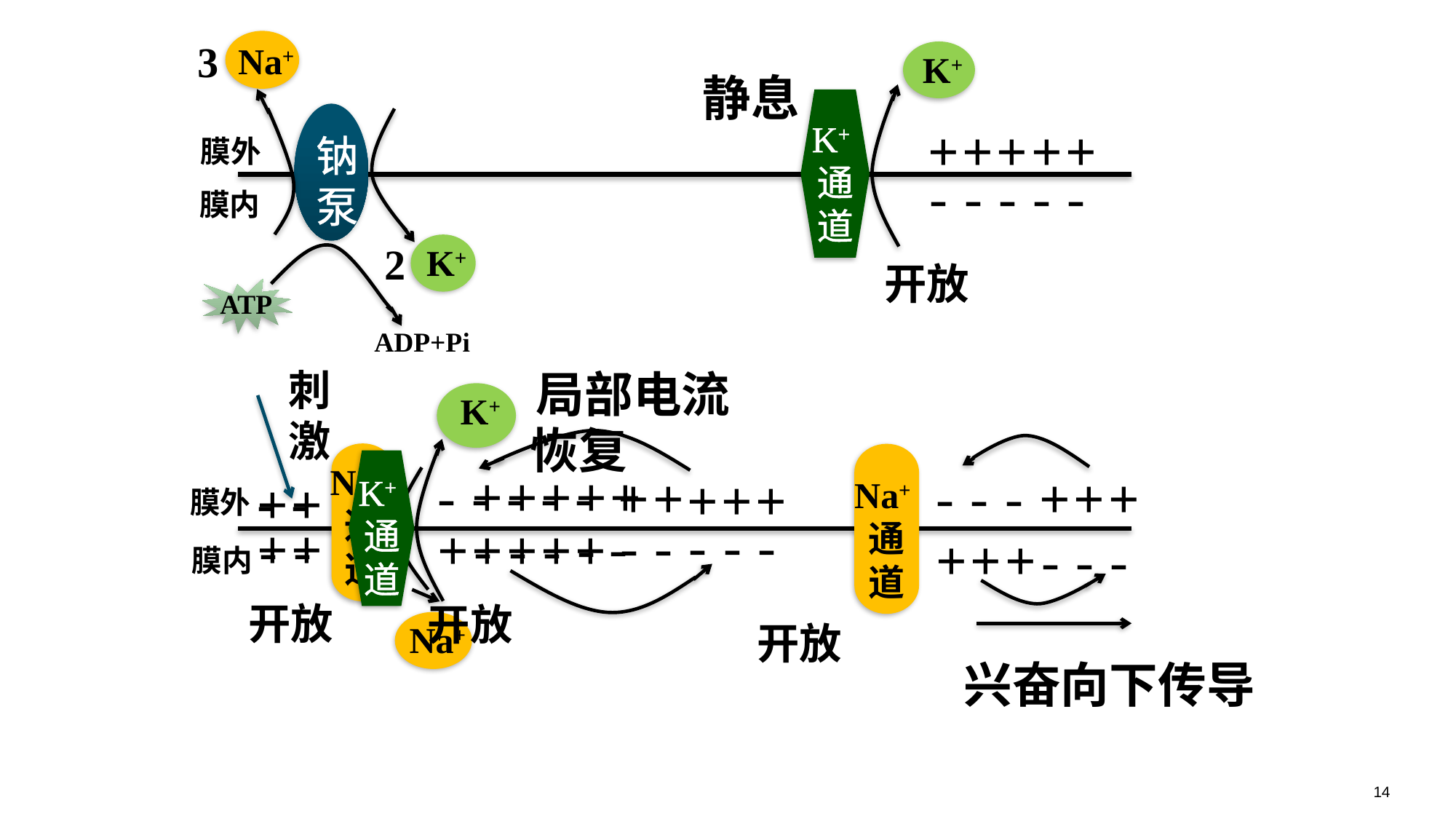

3

Na+

K+
静息

K+通道
钠泵

+
+
+
+
+
膜外
-
-
-
-
-
膜内
2

K+

开放

ATP
ADP+Pi
刺激
局部电流

K+
恢复

Na+通道

Na+通道

K+通道
-
-
+
-
+
-
+
-
+
+
-
-
-
+
+
+
+
+
+
+
+
-
-
+
+

膜外
-
-
-
-
-
-
-
+
+
+
+
-
+
-
+
-
+
-
-
+
+
+
-
-
-
膜内

开放
开放
开放

Na+
兴奋向下传导
14